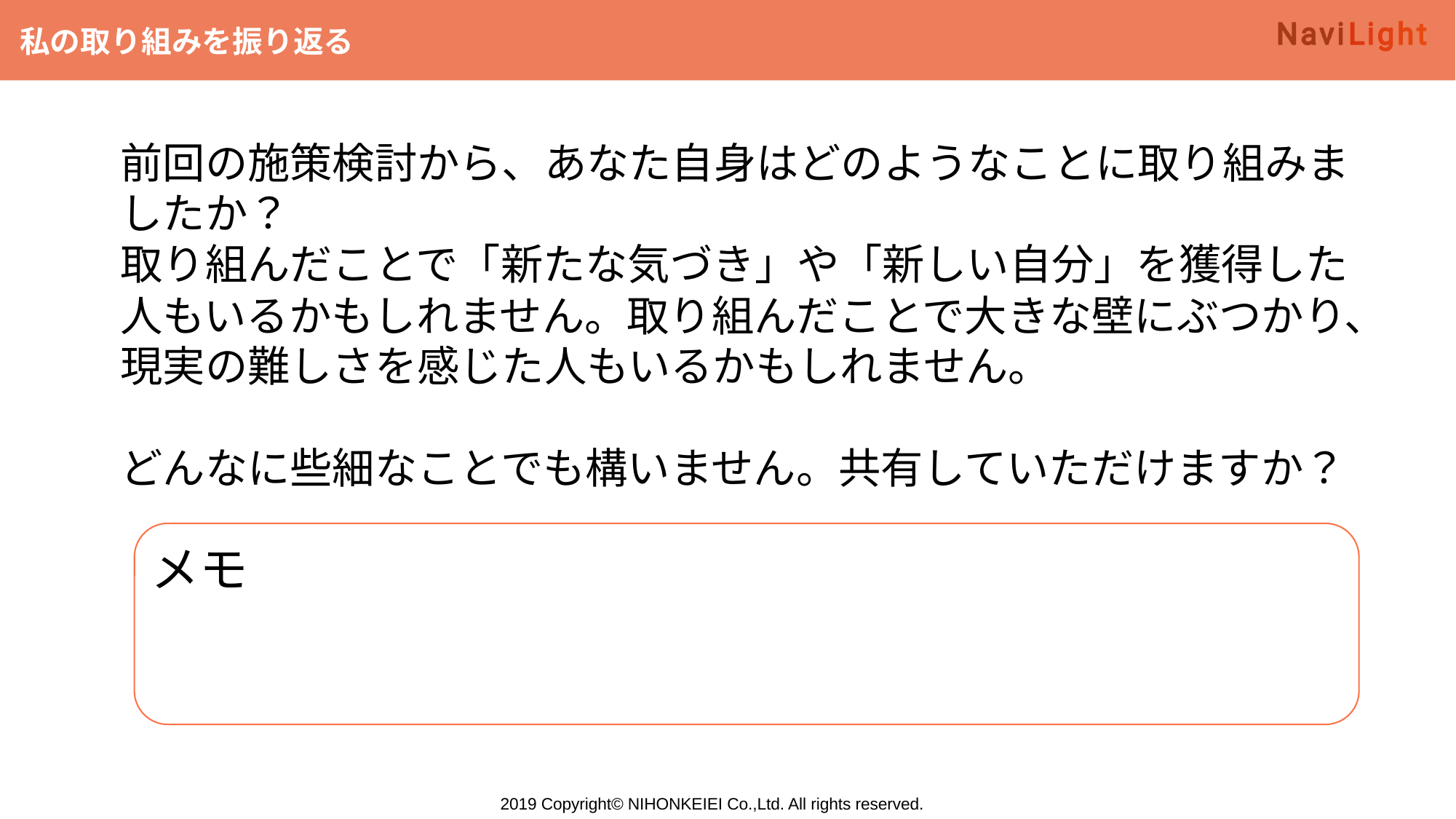

私の取り組みを振り返る
前回の施策検討から、あなた自身はどのようなことに取り組みましたか？
取り組んだことで「新たな気づき」や「新しい自分」を獲得した人もいるかもしれません。取り組んだことで大きな壁にぶつかり、現実の難しさを感じた人もいるかもしれません。

どんなに些細なことでも構いません。共有していただけますか？

メモ